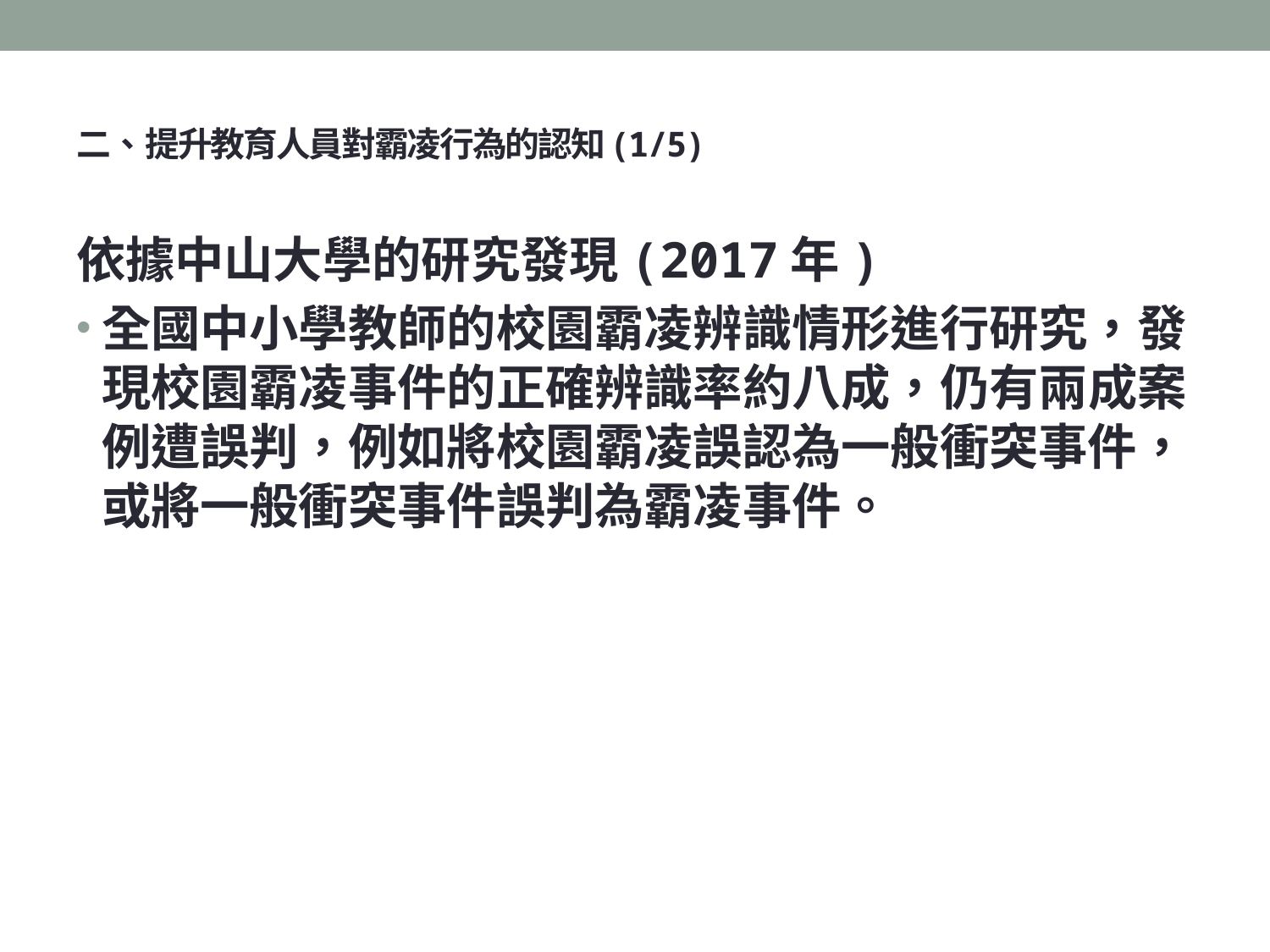

# 二、提升教育人員對霸凌行為的認知(1/5)
依據中山大學的研究發現(2017年)
全國中小學教師的校園霸凌辨識情形進行研究，發現校園霸凌事件的正確辨識率約八成，仍有兩成案例遭誤判，例如將校園霸凌誤認為一般衝突事件，或將一般衝突事件誤判為霸凌事件。